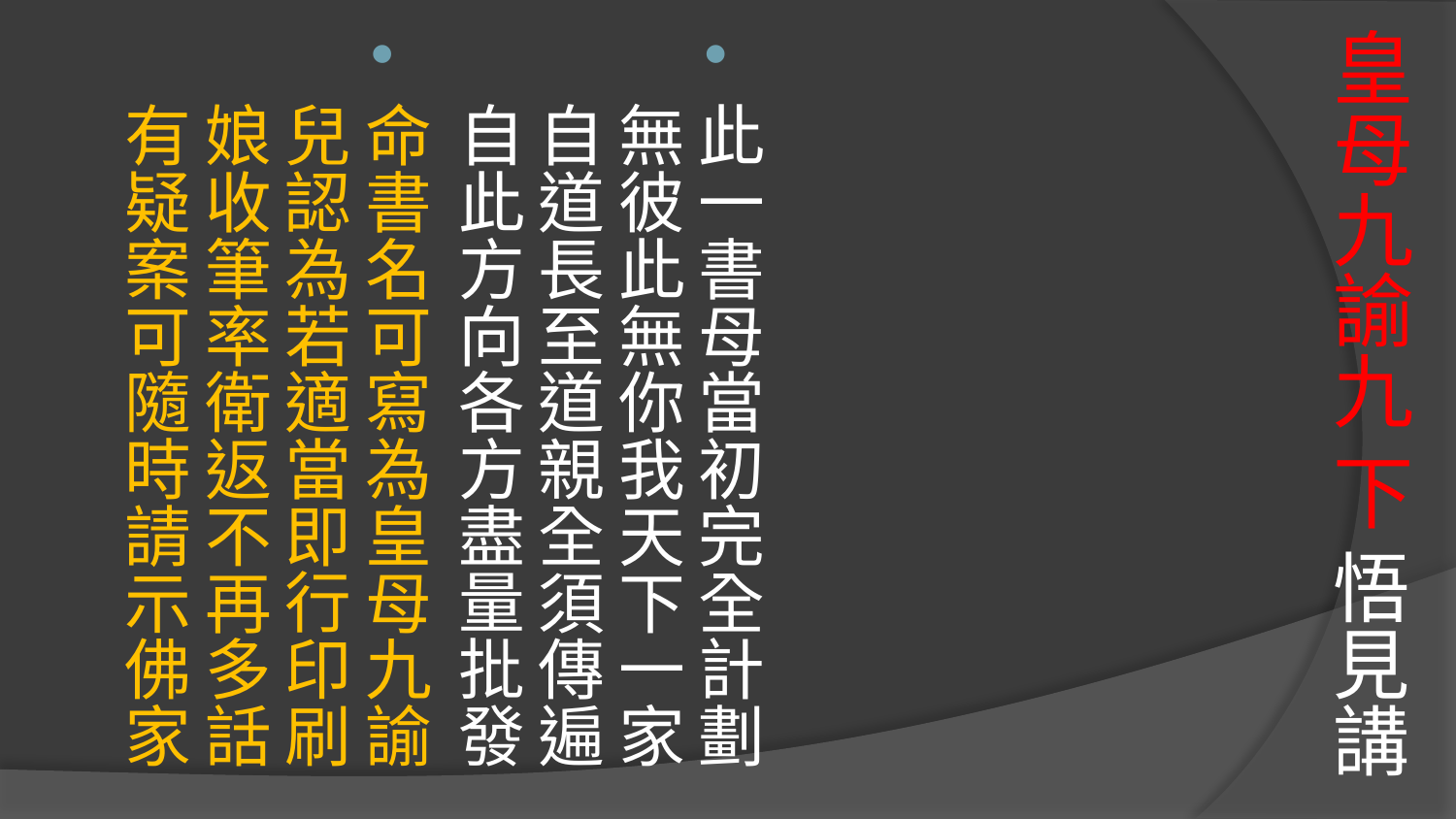

# 皇母九諭九 下 悟見講
此一書母當初完全計劃無彼此無你我天下一家
自道長至道親全須傳遍自此方向各方盡量批發
命書名可寫為皇母九諭兒認為若適當即行印刷
娘收筆率衛返不再多話有疑案可隨時請示佛家